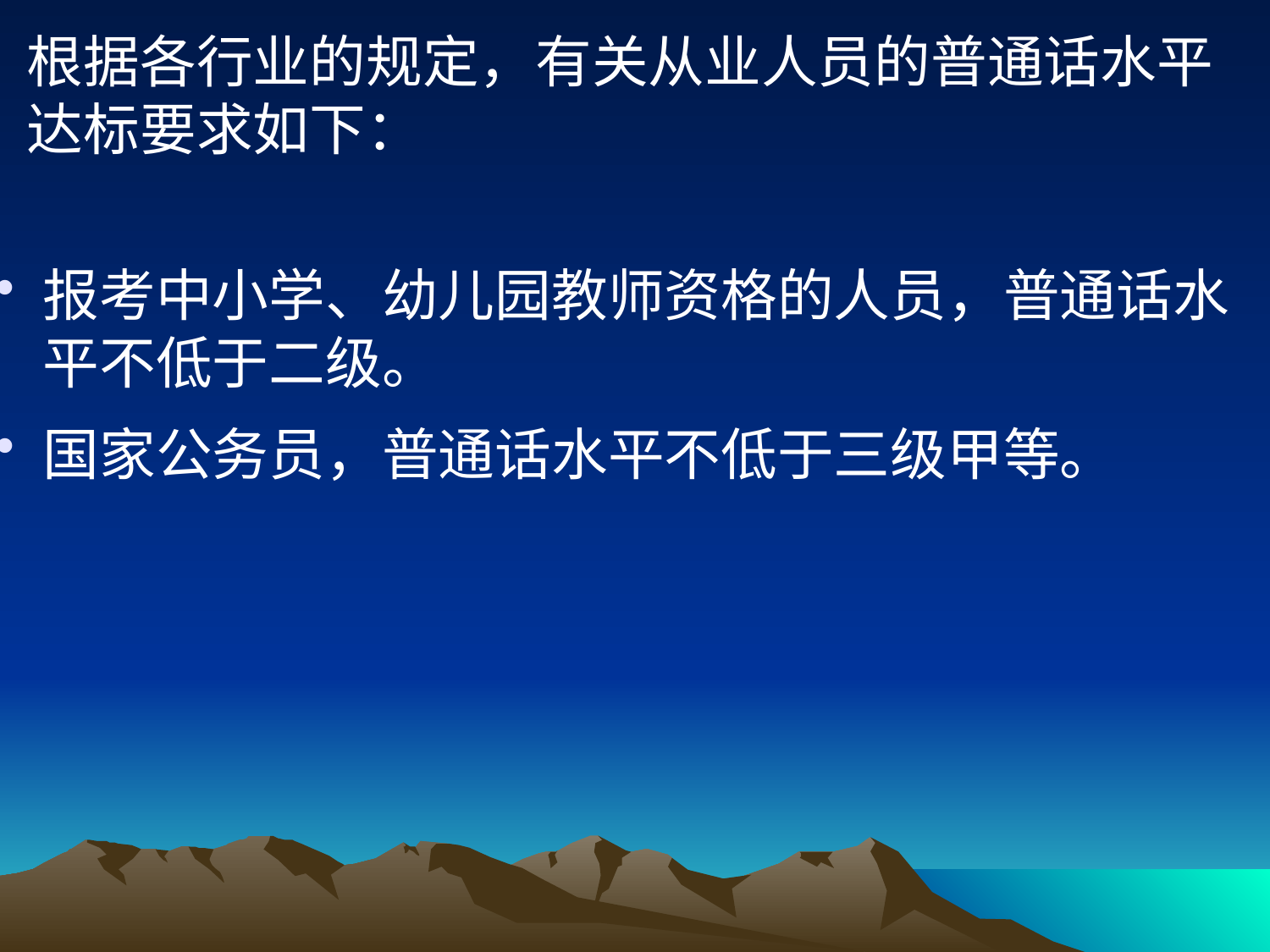

根据各行业的规定，有关从业人员的普通话水平达标要求如下：
报考中小学、幼儿园教师资格的人员，普通话水平不低于二级。
国家公务员，普通话水平不低于三级甲等。